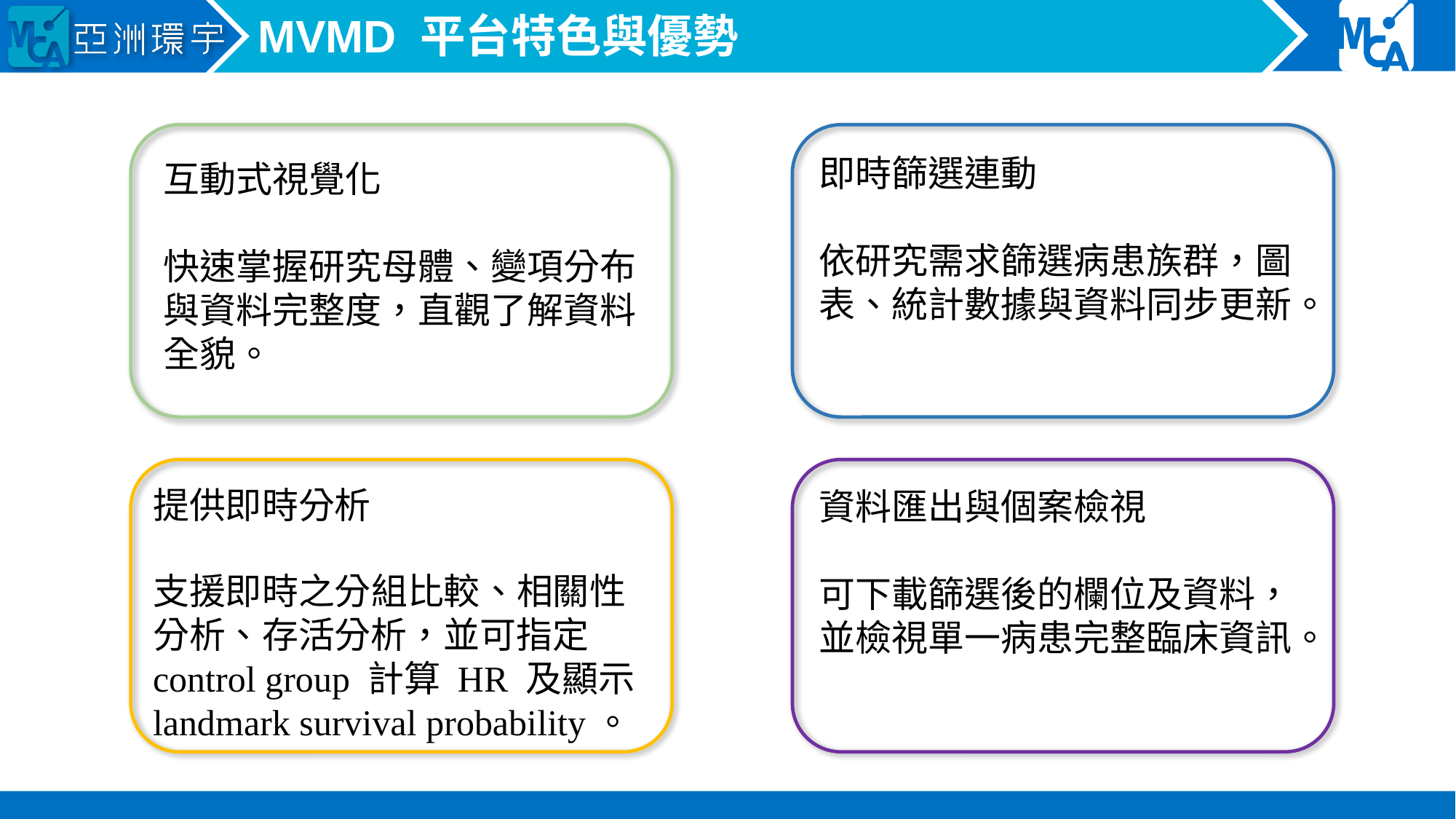

# MVMD 平台特色與優勢

即時篩選連動
依研究需求篩選病患族群，圖表、統計數據與資料同步更新。
互動式視覺化
快速掌握研究母體、變項分布與資料完整度，直觀了解資料全貌。

提供即時分析
支援即時之分組比較、相關性分析、存活分析，並可指定 control group 計算 HR 及顯示 landmark survival probability。
資料匯出與個案檢視
可下載篩選後的欄位及資料，並檢視單一病患完整臨床資訊。